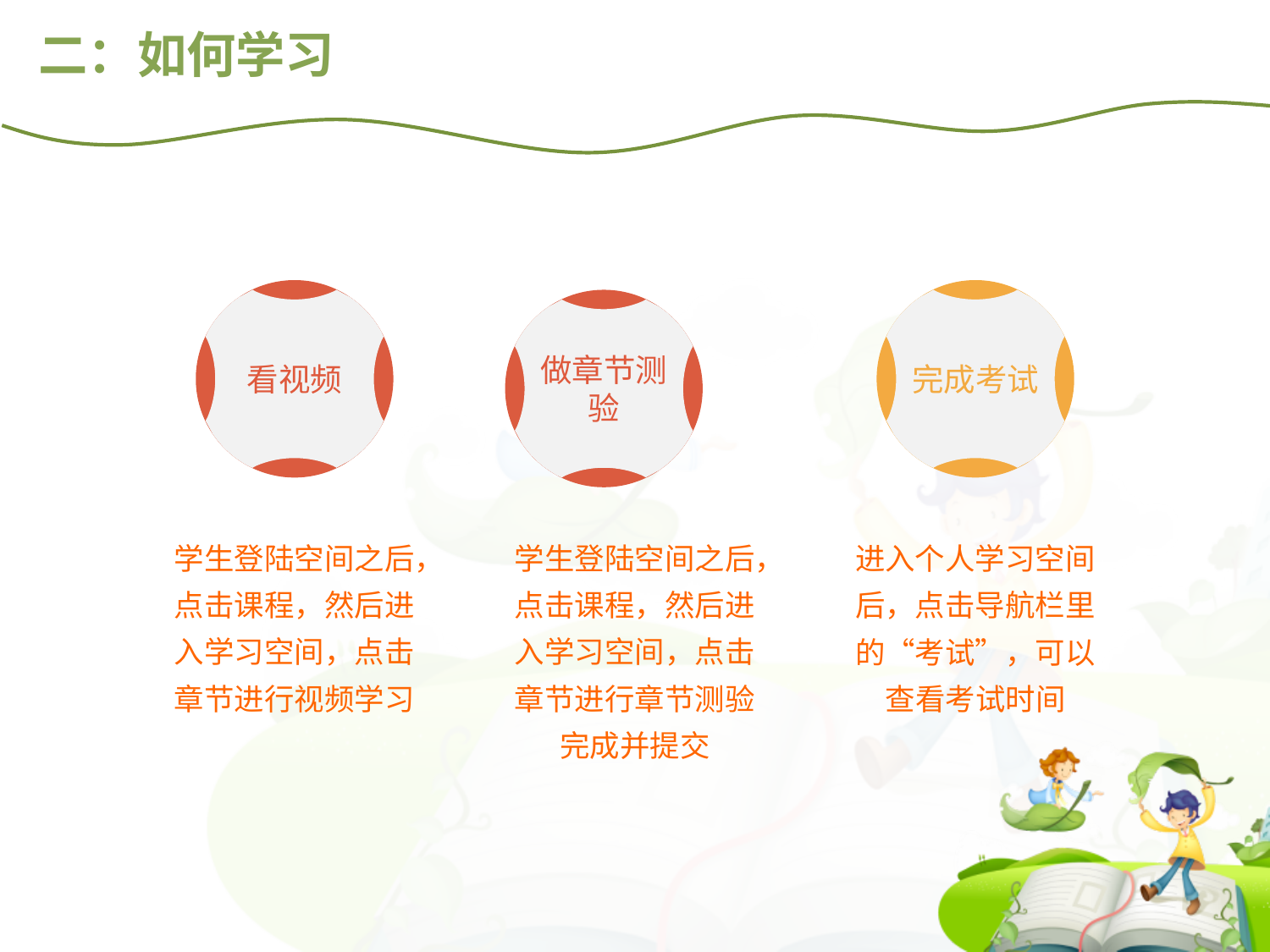

# 二：如何学习

看视频

完成考试
做章节测验
学生登陆空间之后，点击课程，然后进入学习空间，点击章节进行视频学习

学生登陆空间之后，点击课程，然后进入学习空间，点击章节进行章节测验完成并提交
进入个人学习空间后，点击导航栏里的“考试”，可以查看考试时间